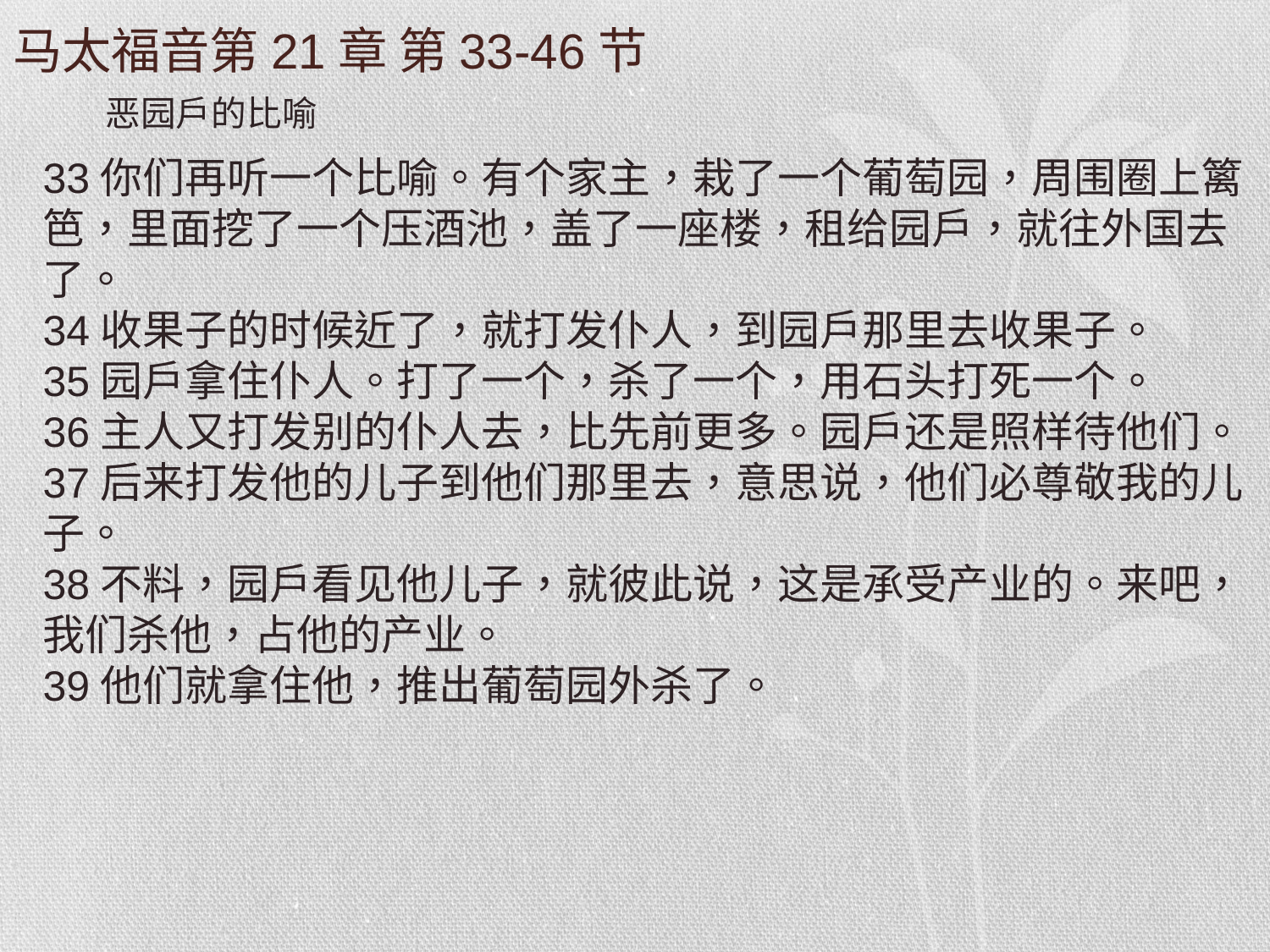

# 马太福音第21章 第33-46节
恶园户的比喻
33你们再听一个比喻。有个家主，栽了一个葡萄园，周围圈上篱笆，里面挖了一个压酒池，盖了一座楼，租给园户，就往外国去了。
34收果子的时候近了，就打发仆人，到园户那里去收果子。
35园户拿住仆人。打了一个，杀了一个，用石头打死一个。
36主人又打发别的仆人去，比先前更多。园户还是照样待他们。
37后来打发他的儿子到他们那里去，意思说，他们必尊敬我的儿子。
38不料，园户看见他儿子，就彼此说，这是承受产业的。来吧，我们杀他，占他的产业。
39他们就拿住他，推出葡萄园外杀了。